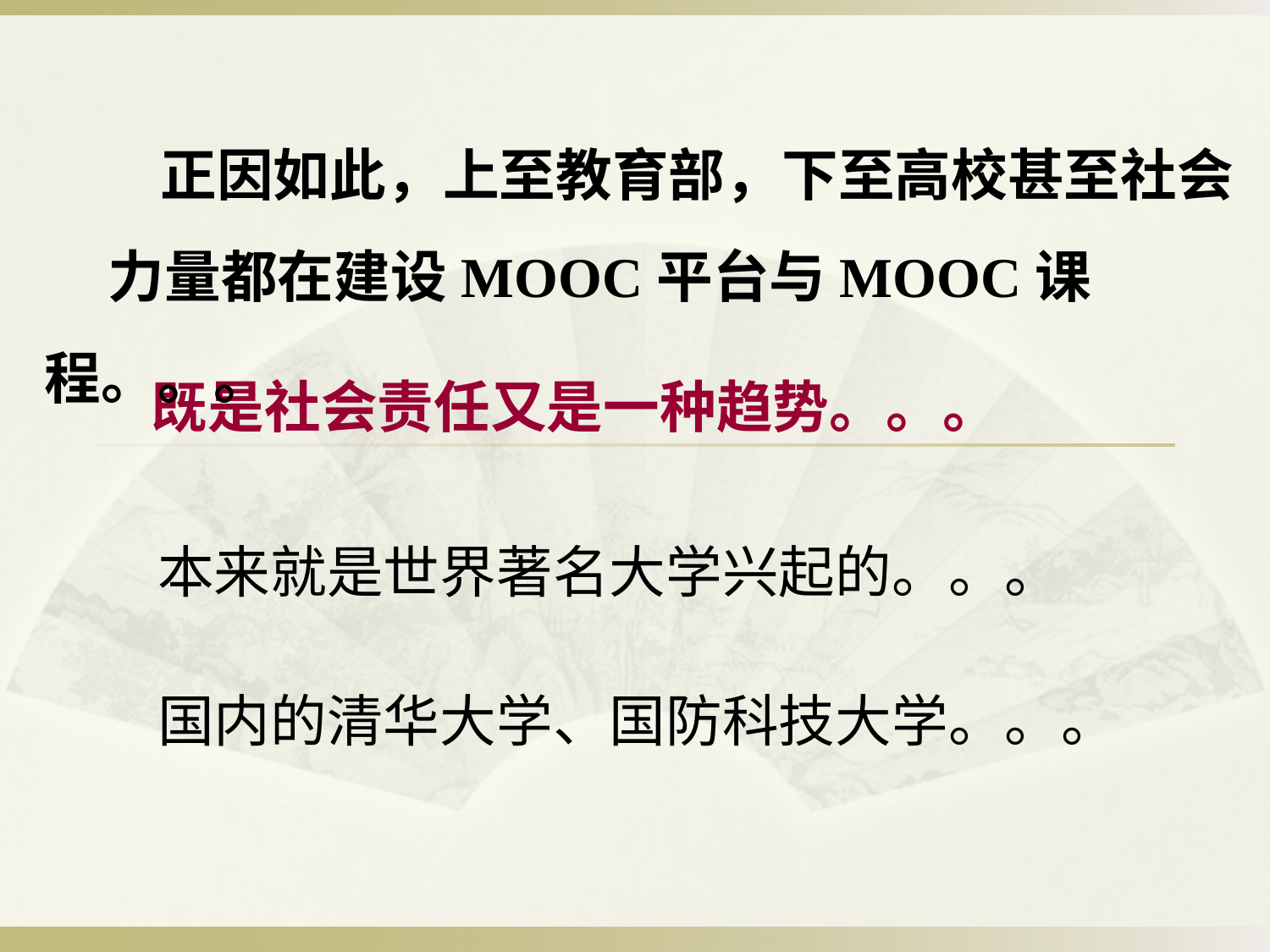

正因如此，上至教育部，下至高校甚至社会
力量都在建设MOOC平台与MOOC课程。。。
既是社会责任又是一种趋势。。。
        本来就是世界著名大学兴起的。。。
        国内的清华大学、国防科技大学。。。